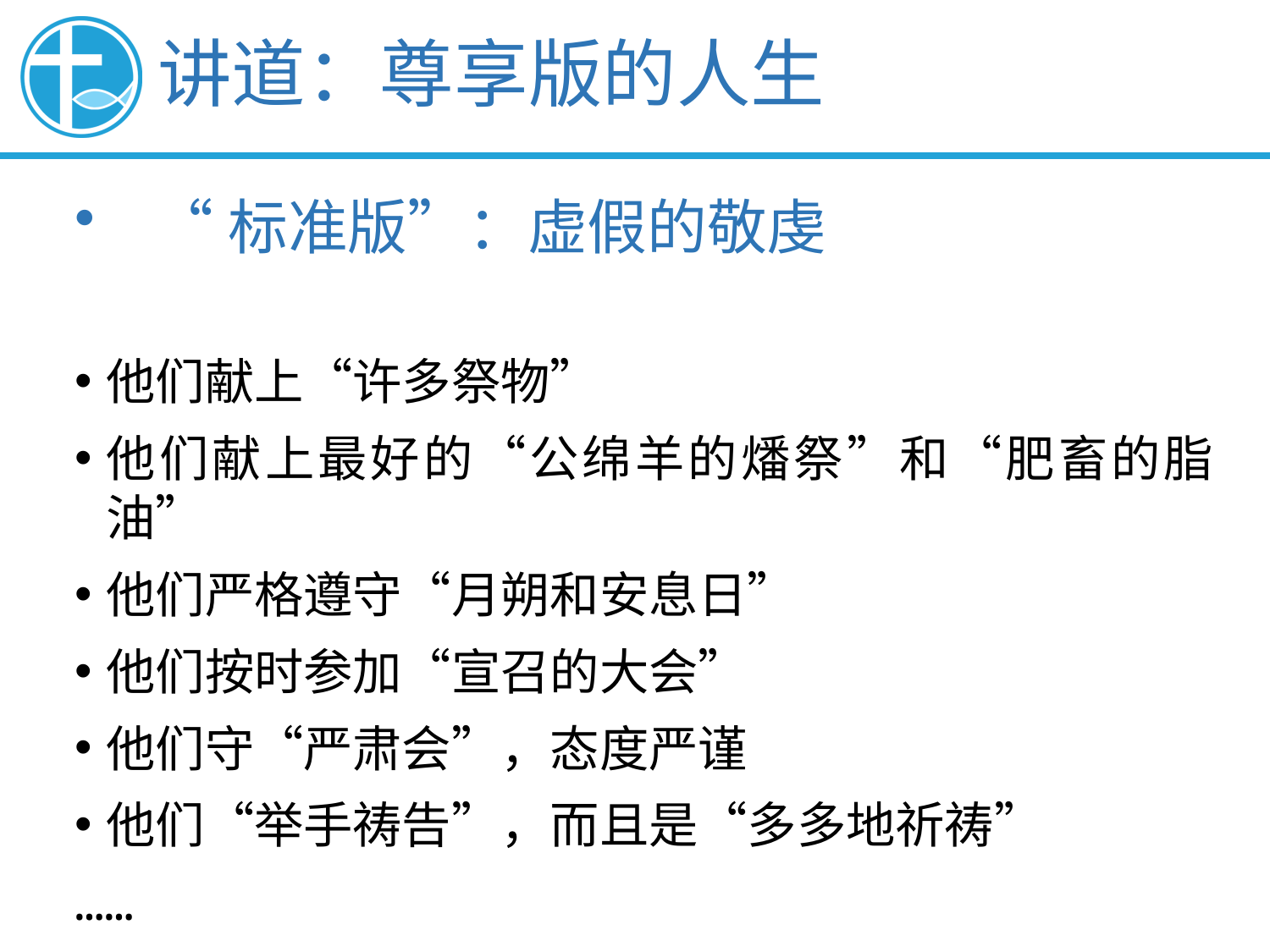

讲道：尊享版的人生
“标准版”：虚假的敬虔

他们献上“许多祭物”
他们献上最好的“公绵羊的燔祭”和“肥畜的脂油”
他们严格遵守“月朔和安息日”
他们按时参加“宣召的大会”
他们守“严肃会”，态度严谨
他们“举手祷告”，而且是“多多地祈祷”
……